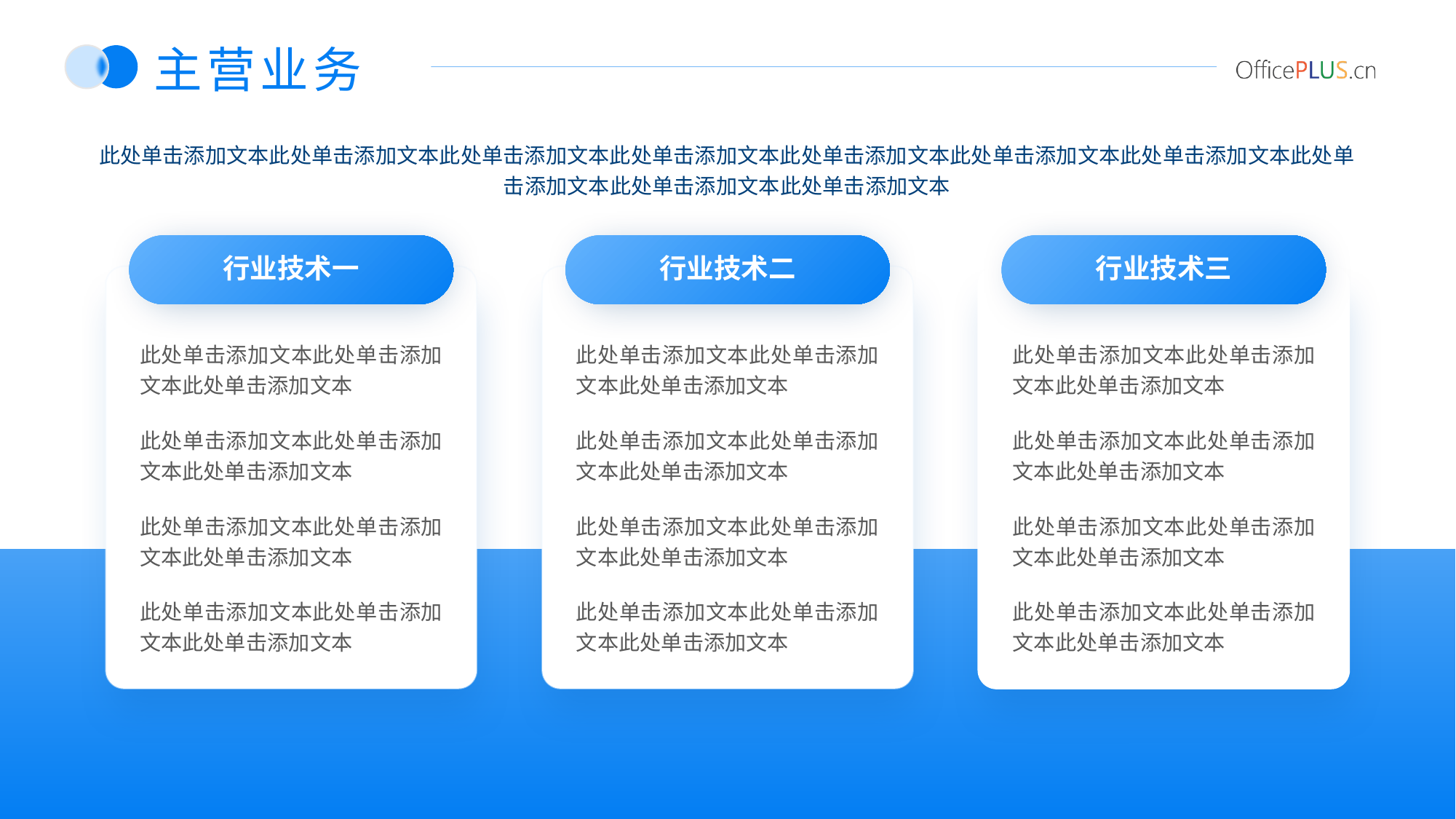

主营业务
此处单击添加文本此处单击添加文本此处单击添加文本此处单击添加文本此处单击添加文本此处单击添加文本此处单击添加文本此处单击添加文本此处单击添加文本此处单击添加文本

行业技术一
行业技术二
行业技术三

此处单击添加文本此处单击添加文本此处单击添加文本
此处单击添加文本此处单击添加文本此处单击添加文本
此处单击添加文本此处单击添加文本此处单击添加文本
此处单击添加文本此处单击添加文本此处单击添加文本
此处单击添加文本此处单击添加文本此处单击添加文本
此处单击添加文本此处单击添加文本此处单击添加文本
此处单击添加文本此处单击添加文本此处单击添加文本
此处单击添加文本此处单击添加文本此处单击添加文本
此处单击添加文本此处单击添加文本此处单击添加文本

此处单击添加文本此处单击添加文本此处单击添加文本
此处单击添加文本此处单击添加文本此处单击添加文本
此处单击添加文本此处单击添加文本此处单击添加文本